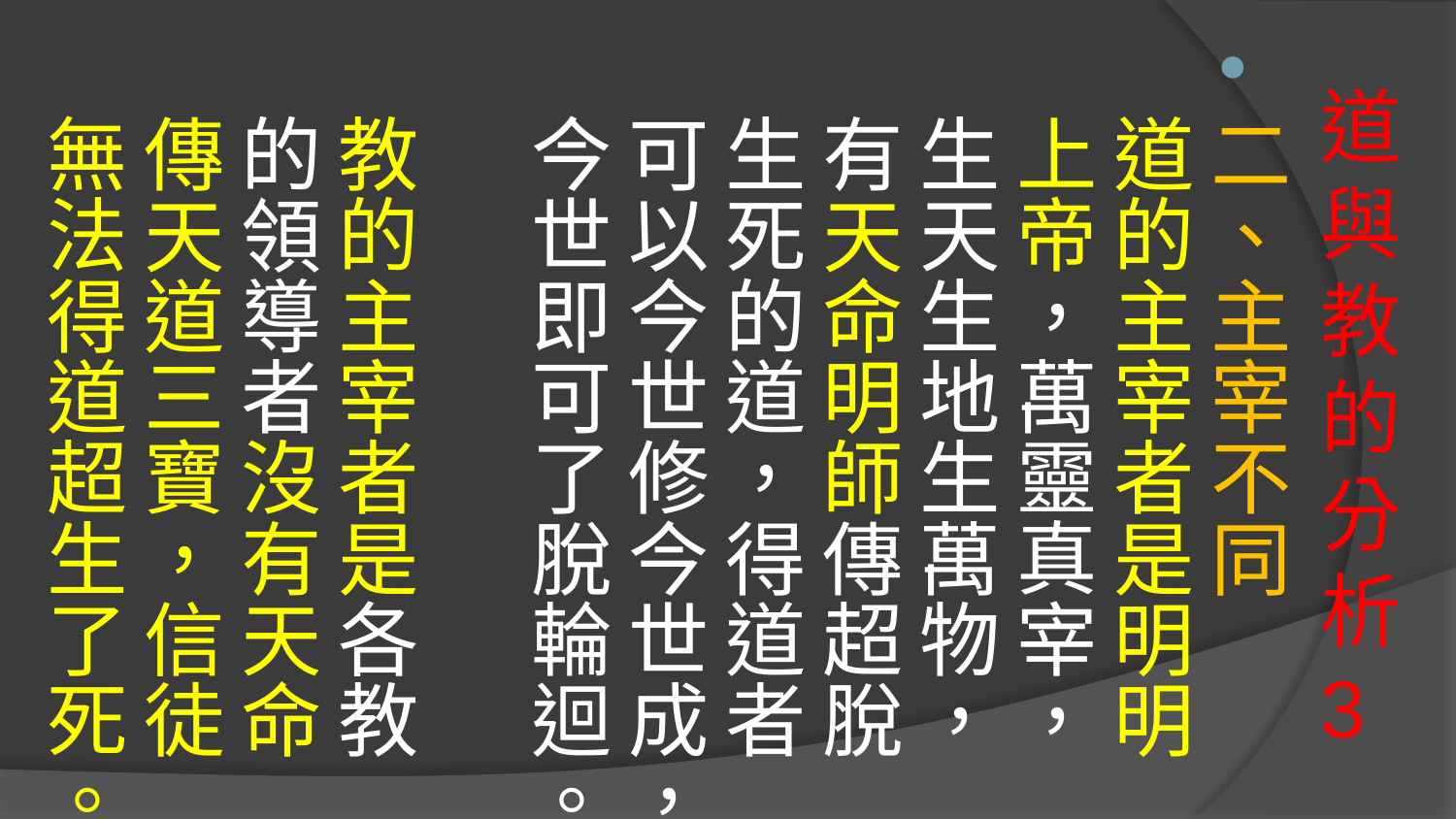

二、主宰不同
道的主宰者是明明上帝，萬靈真宰，生天生地生萬物，有天命明師傳超脫生死的道，得道者可以今世修今世成，今世即可了脫輪迴。
教的主宰者是各教的領導者沒有天命傳天道三寶，信徒無法得道超生了死。
# 道與教的分析3